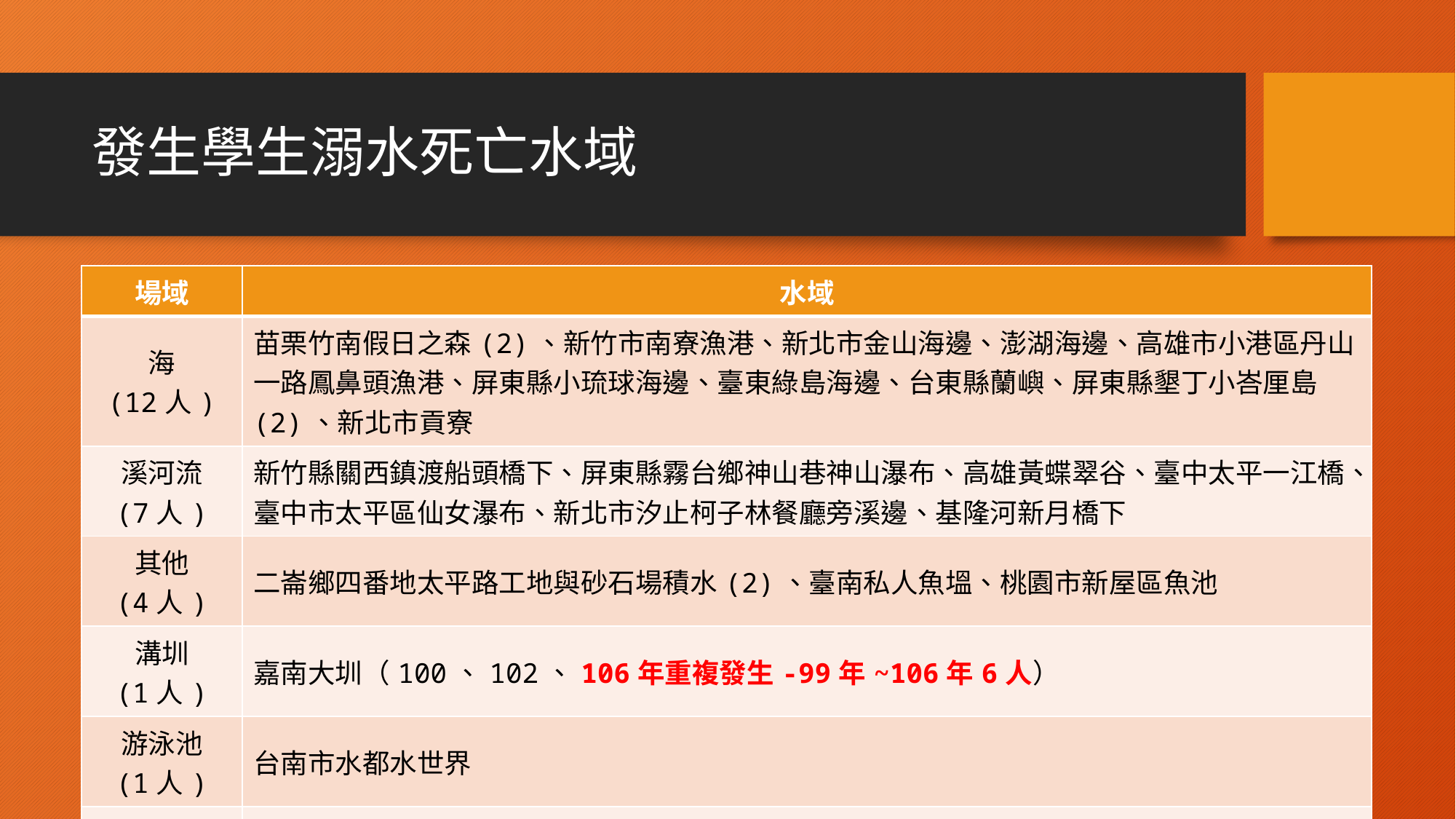

# 發生學生溺水死亡水域
| 場域 | 水域 |
| --- | --- |
| 海 (12人) | 苗栗竹南假日之森(2)、新竹市南寮漁港、新北市金山海邊、澎湖海邊、高雄市小港區丹山一路鳳鼻頭漁港、屏東縣小琉球海邊、臺東綠島海邊、台東縣蘭嶼、屏東縣墾丁小峇厘島(2)、新北市貢寮 |
| 溪河流 (7人) | 新竹縣關西鎮渡船頭橋下、屏東縣霧台鄉神山巷神山瀑布、高雄黃蝶翠谷、臺中太平一江橋、臺中市太平區仙女瀑布、新北市汐止柯子林餐廳旁溪邊、基隆河新月橋下 |
| 其他 (4人) | 二崙鄉四番地太平路工地與砂石場積水(2)、臺南私人魚塭、桃園市新屋區魚池 |
| 溝圳 (1人) | 嘉南大圳（100、102、106年重複發生-99年~106年6人） |
| 游泳池 (1人) | 台南市水都水世界 |
| 水塘 (1人) | 彰化縣高鐵處水池 |